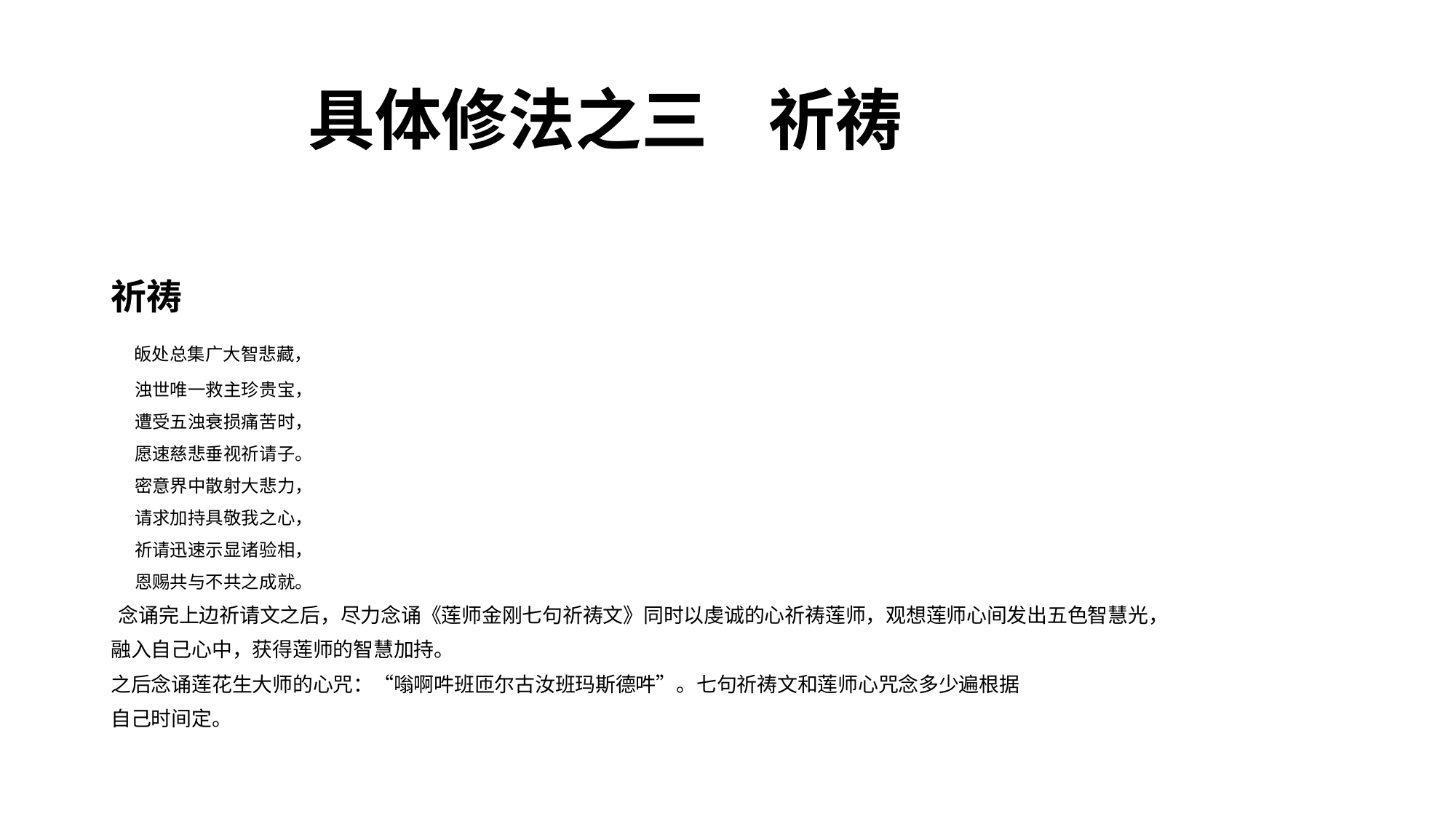

# 具体修法之三    祈祷

祈祷
  皈处总集广大智悲藏，
     浊世唯一救主珍贵宝，
     遭受五浊衰损痛苦时，
     愿速慈悲垂视祈请子。
     密意界中散射大悲力，
     请求加持具敬我之心，
     祈请迅速示显诸验相，
     恩赐共与不共之成就。
 念诵完上边祈请文之后，尽力念诵《莲师金刚七句祈祷文》同时以虔诚的心祈祷莲师，观想莲师心间发出五色智慧光，
融入自己心中，获得莲师的智慧加持。
之后念诵莲花生大师的心咒：“嗡啊吽班匝尔古汝班玛斯德吽”。七句祈祷文和莲师心咒念多少遍根据
自己时间定。